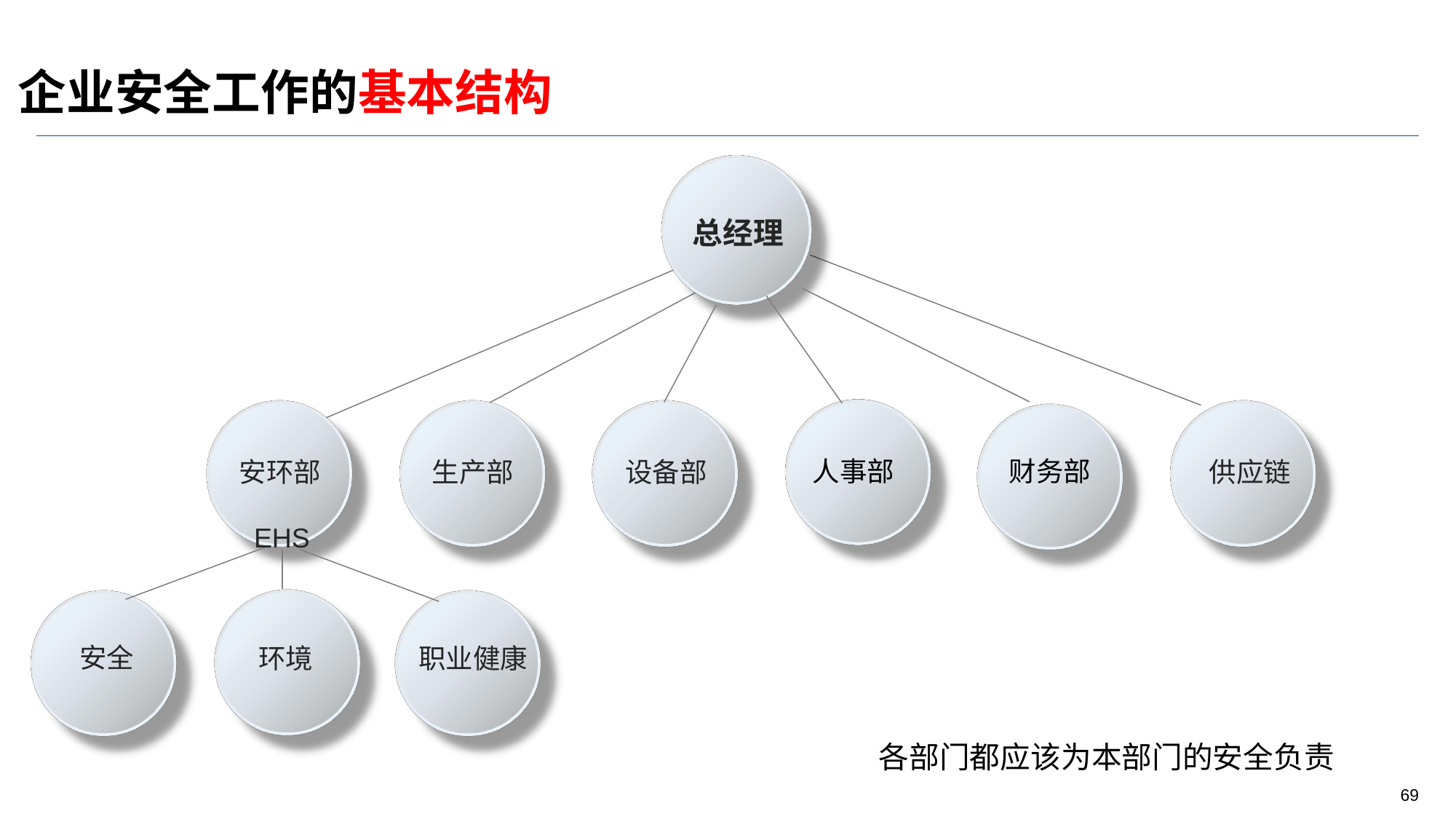

# 企业安全工作的基本结构

总经理

人事部
财务部
安环部  EHS
生产部
设备部
供应链

安全
职业健康
环境
各部门都应该为本部门的安全负责
69